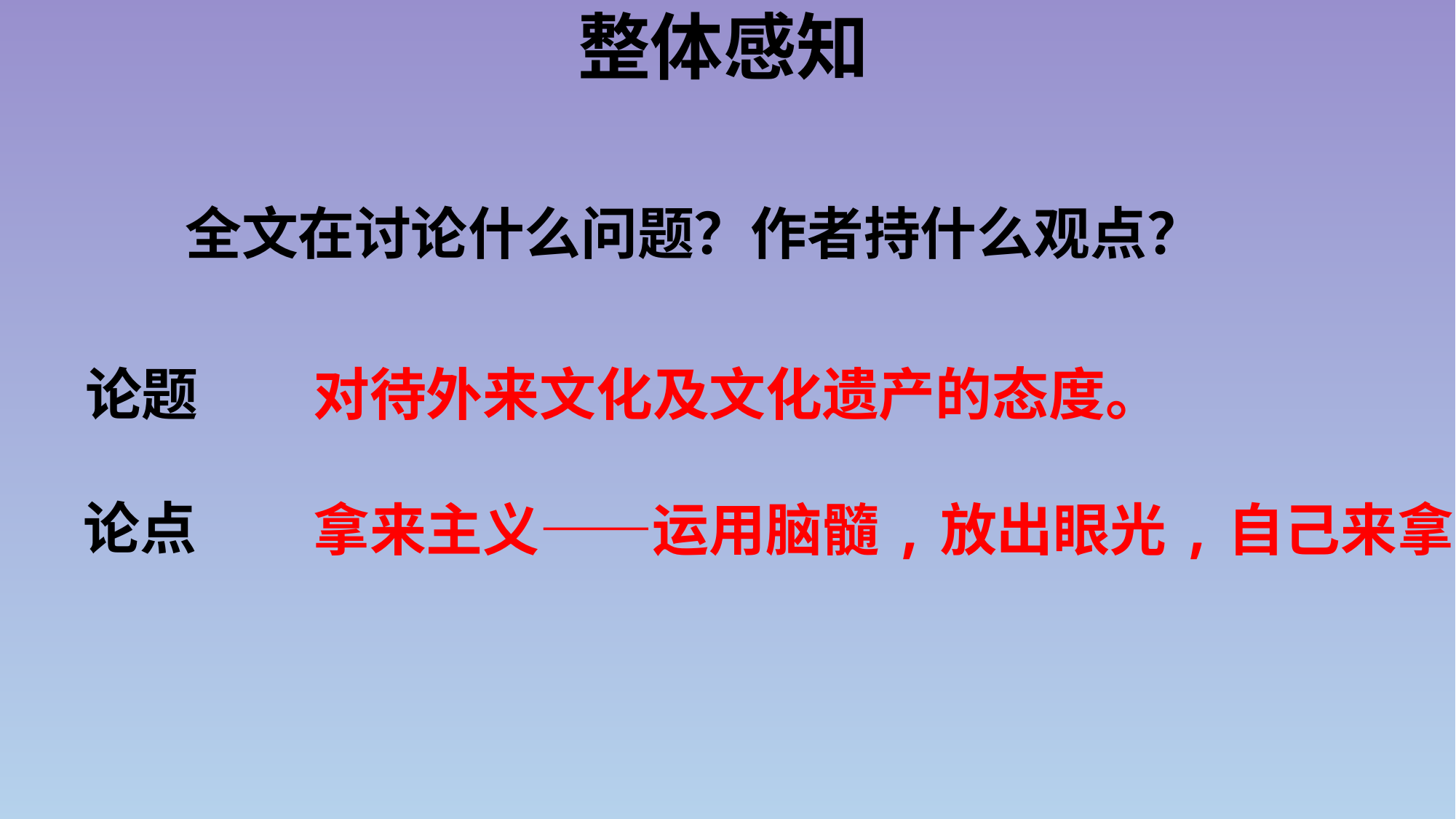

整体感知
全文在讨论什么问题？作者持什么观点？
 对待外来文化及文化遗产的态度。
论题
 拿来主义——运用脑髓,放出眼光,自己来拿!
论点